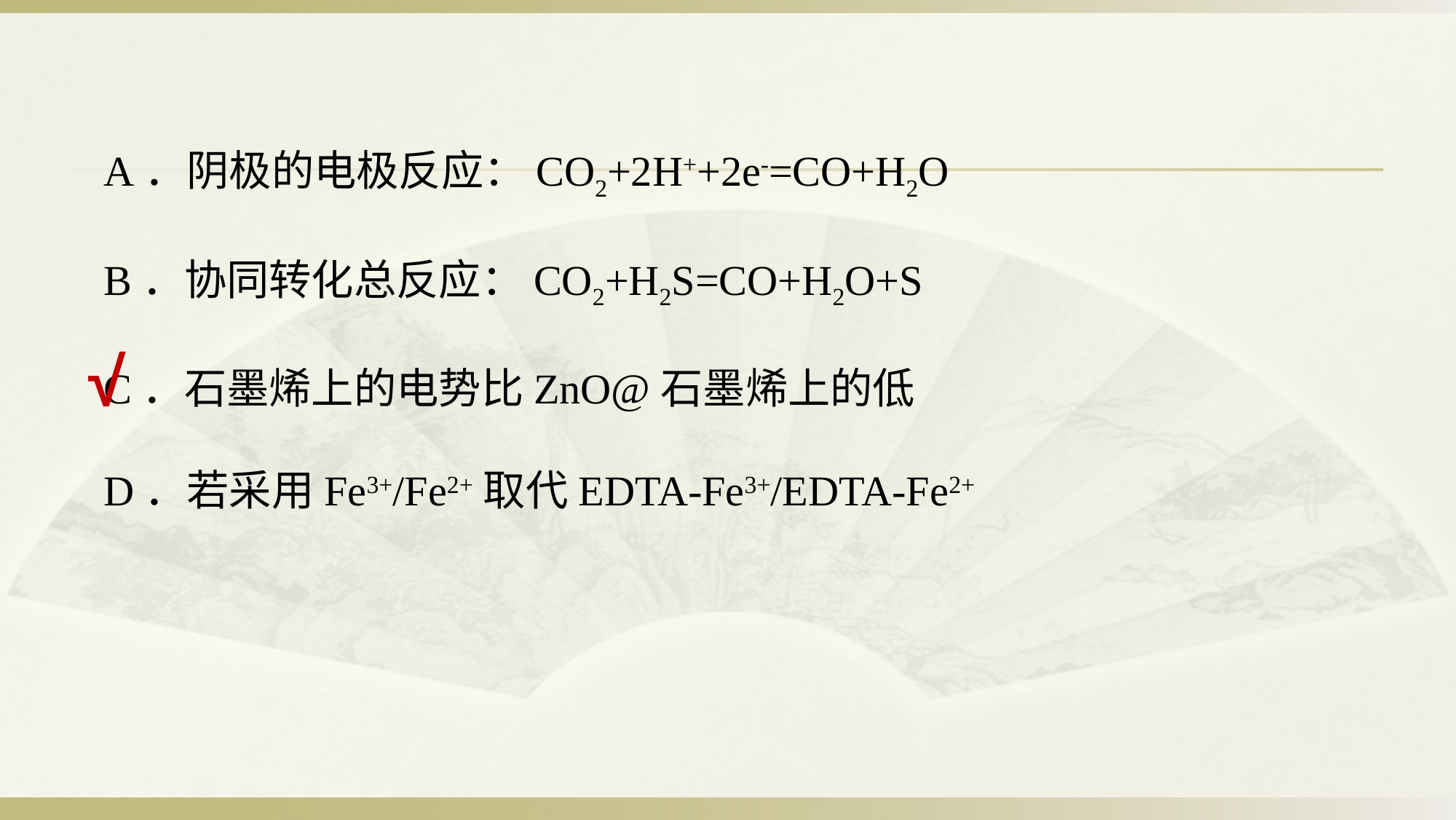

A．阴极的电极反应：CO2+2H++2e-=CO+H2O
B．协同转化总反应：CO2+H2S=CO+H2O+S
C．石墨烯上的电势比ZnO@石墨烯上的低
D．若采用Fe3+/Fe2+取代EDTA-Fe3+/EDTA-Fe2+
√